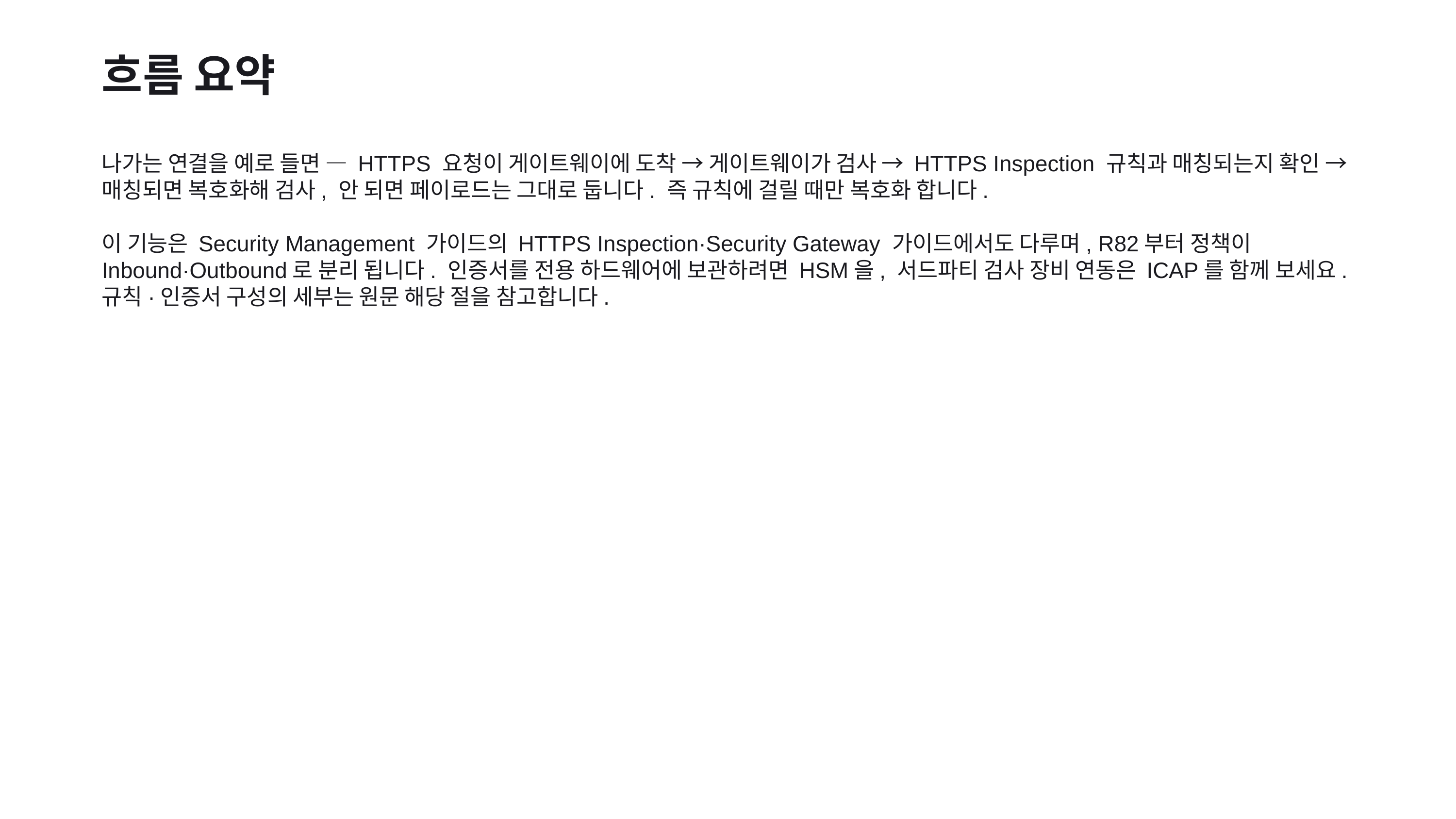

흐름 요약
나가는 연결을 예로 들면 — HTTPS 요청이 게이트웨이에 도착 → 게이트웨이가 검사 → HTTPS Inspection 규칙과 매칭되는지 확인 → 매칭되면 복호화해 검사, 안 되면 페이로드는 그대로 둡니다. 즉 규칙에 걸릴 때만 복호화 합니다.

이 기능은 Security Management 가이드의 HTTPS Inspection·Security Gateway 가이드에서도 다루며, R82부터 정책이 Inbound·Outbound로 분리 됩니다. 인증서를 전용 하드웨어에 보관하려면 HSM을, 서드파티 검사 장비 연동은 ICAP를 함께 보세요. 규칙·인증서 구성의 세부는 원문 해당 절을 참고합니다.